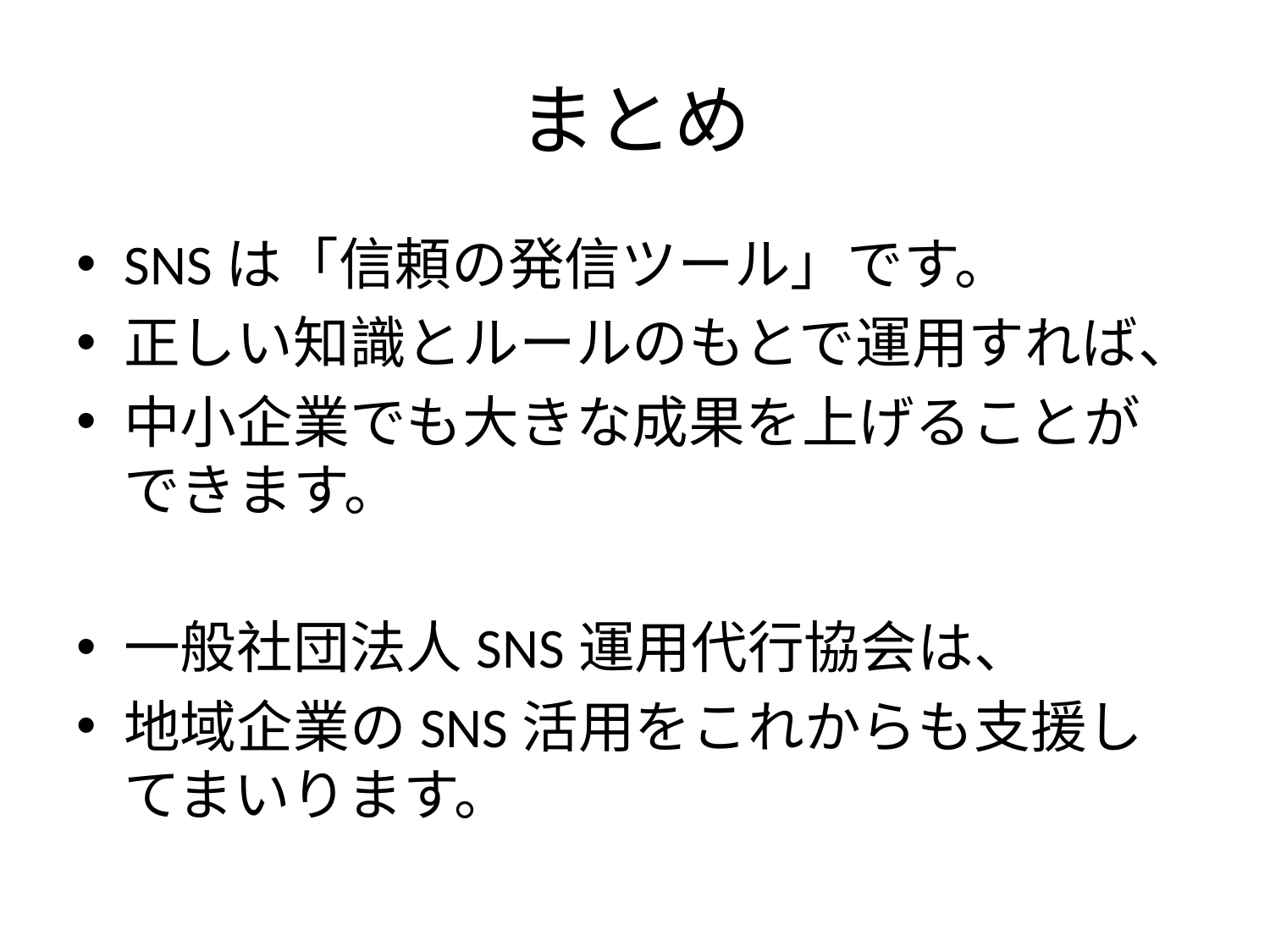

# まとめ
SNSは「信頼の発信ツール」です。
正しい知識とルールのもとで運用すれば、
中小企業でも大きな成果を上げることができます。

一般社団法人SNS運用代行協会は、
地域企業のSNS活用をこれからも支援してまいります。